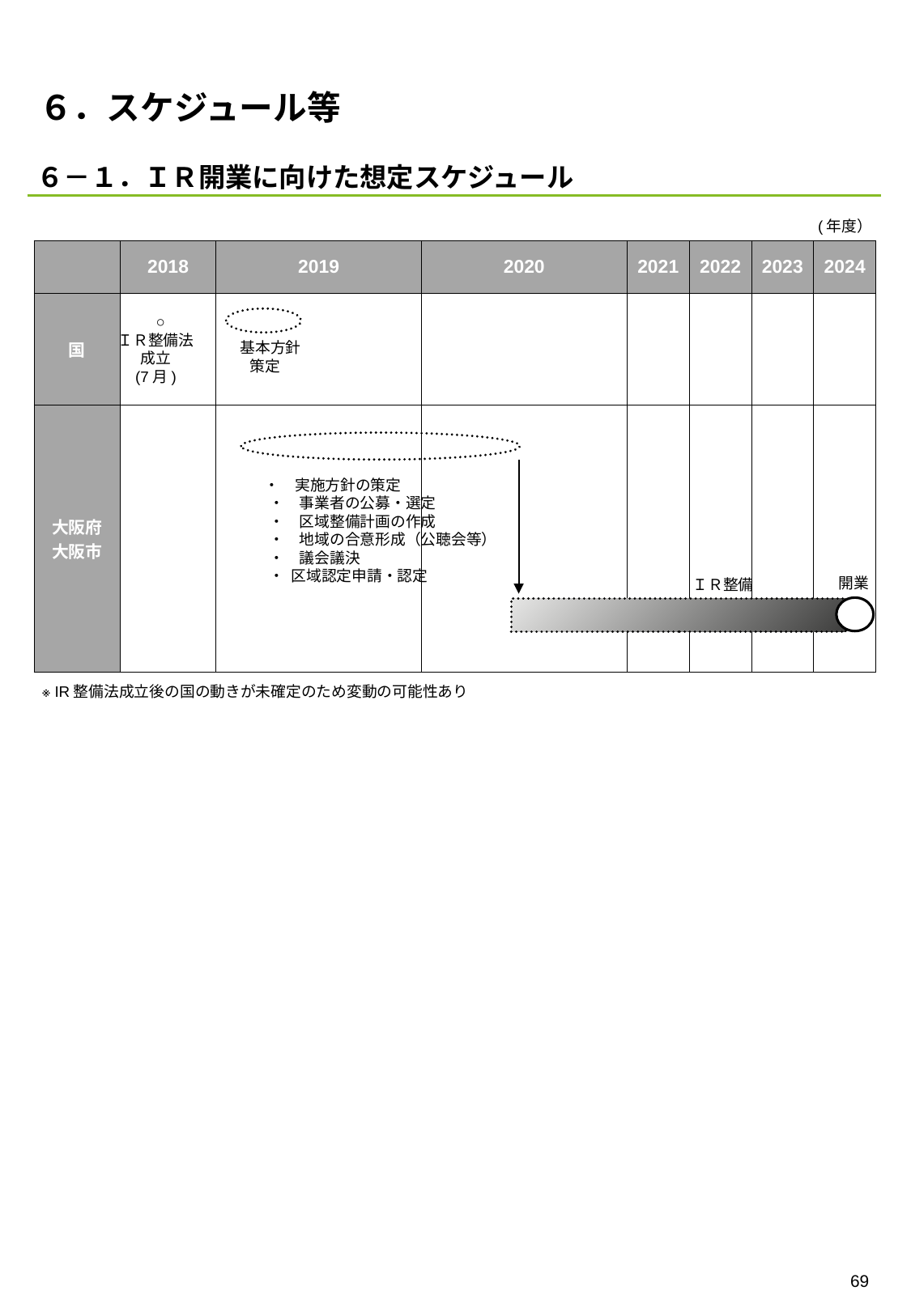

# ６．スケジュール等
６－１．ＩＲ開業に向けた想定スケジュール
(年度）
|  | 2018 | 2019 | 2020 | 2021 | 2022 | 2023 | 2024 |
| --- | --- | --- | --- | --- | --- | --- | --- |
| 国 |  |  |  |  |  |  |  |
| 大阪府 大阪市 |  |  |  |  |  |  |  |

  ○
ＩＲ整備法
成立
(7月)
  基本方針策定

  ・　実施方針の策定
　・　事業者の公募・選定
　・　区域整備計画の作成
　・　地域の合意形成（公聴会等）
　・　議会議決
　・  区域認定申請・認定
開業
ＩＲ整備

※IR整備法成立後の国の動きが未確定のため変動の可能性あり
69